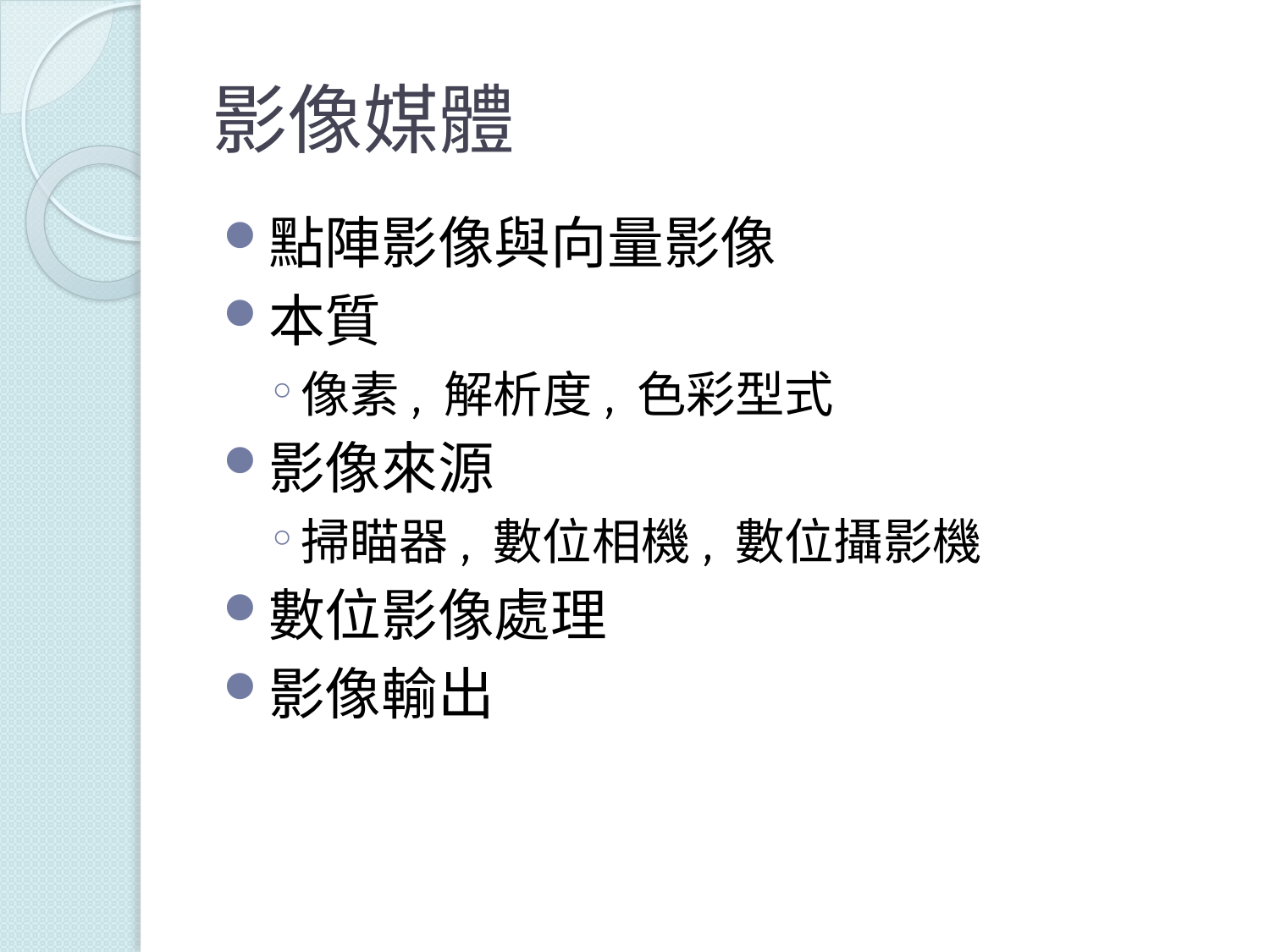

# 影像媒體
點陣影像與向量影像
本質
像素, 解析度, 色彩型式
影像來源
掃瞄器, 數位相機, 數位攝影機
數位影像處理
影像輸出